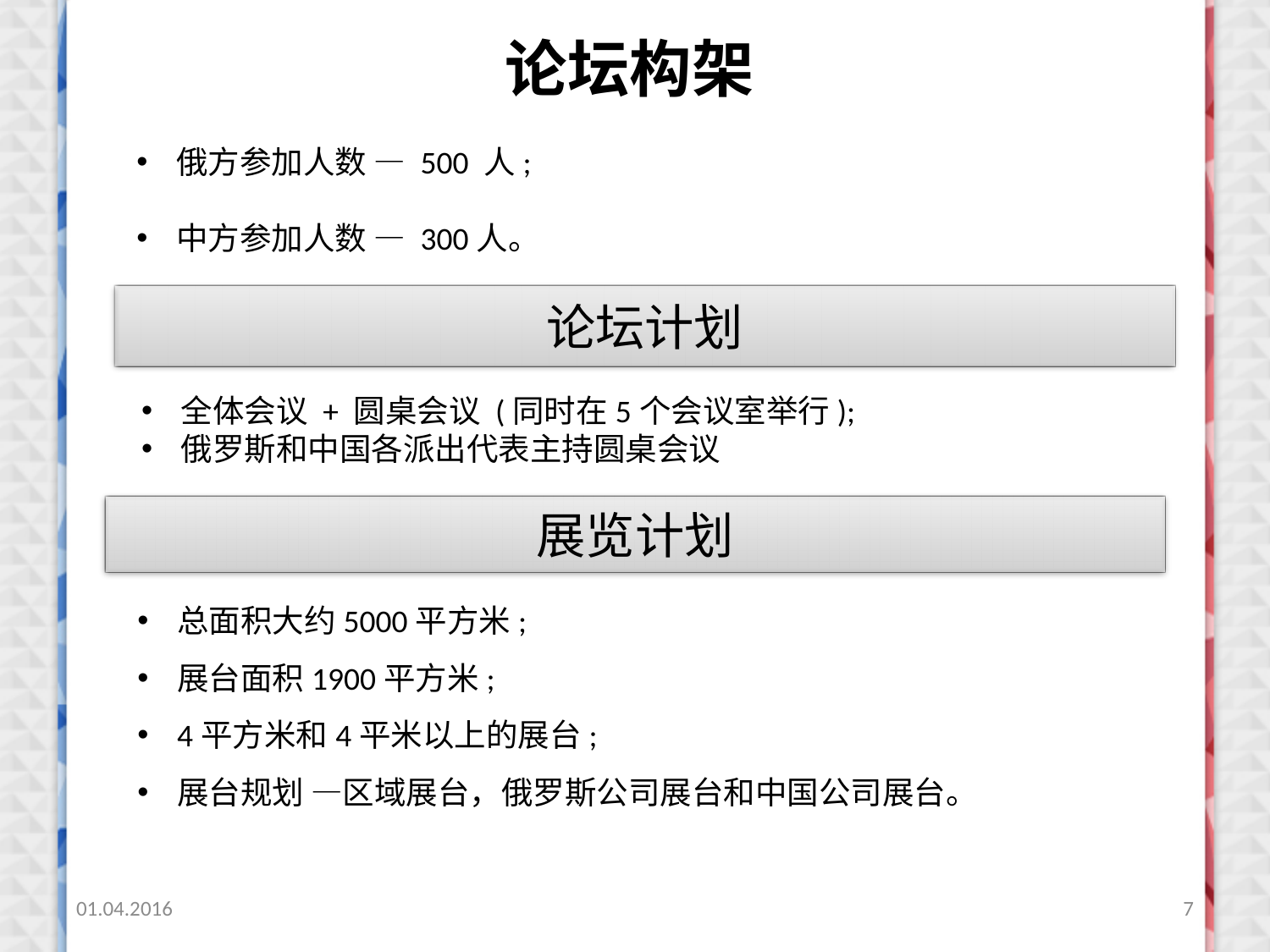

# 论坛构架
俄方参加人数 — 500 人;

中方参加人数 — 300人。
论坛计划
全体会议 + 圆桌会议 (同时在5个会议室举行);
俄罗斯和中国各派出代表主持圆桌会议
展览计划
总面积大约5000平方米;
展台面积1900平方米;
4平方米和4平米以上的展台;
展台规划 —区域展台，俄罗斯公司展台和中国公司展台。
01.04.2016
7